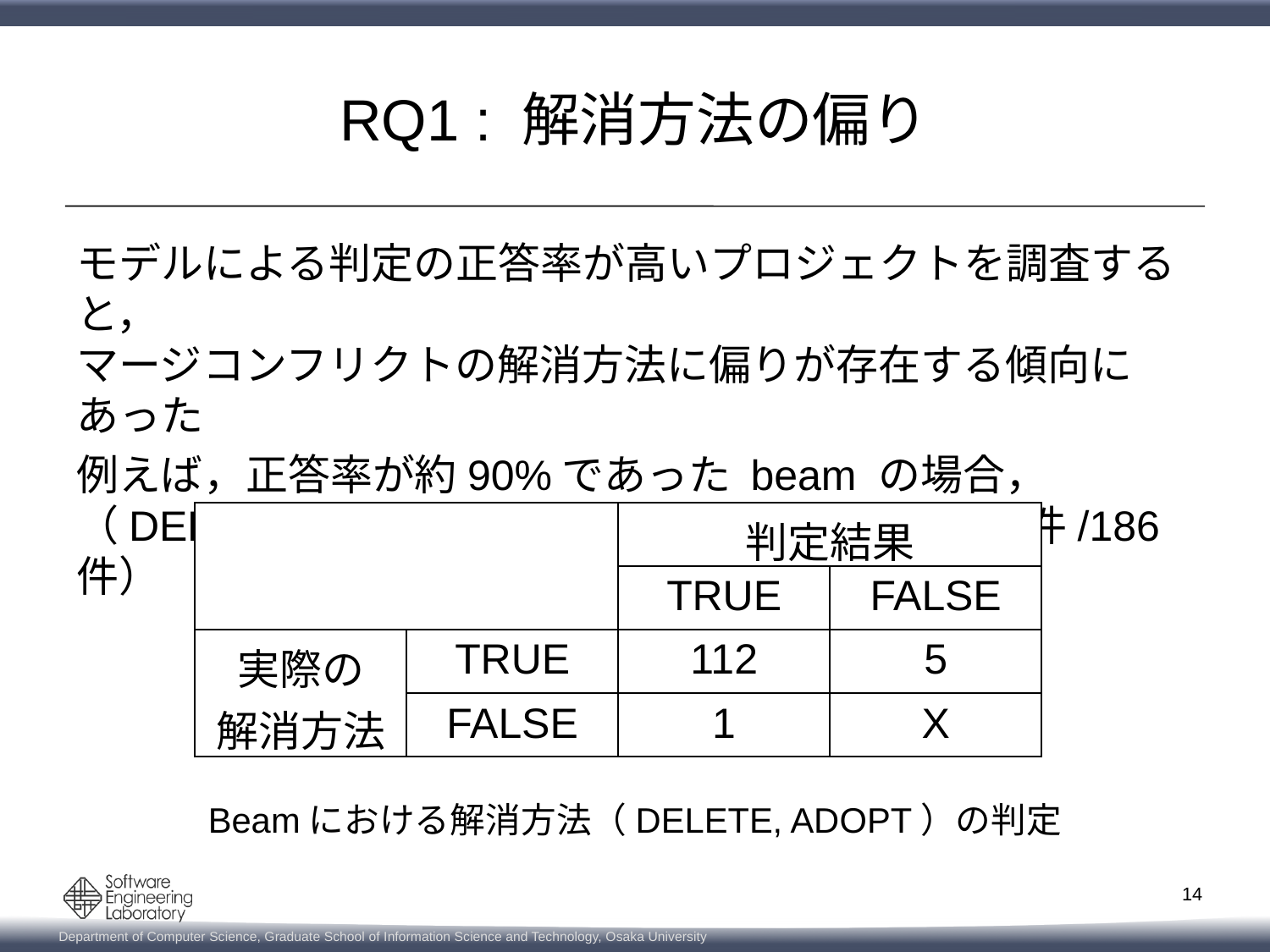

# RQ1 : 解消方法の偏り
モデルによる判定の正答率が高いプロジェクトを調査すると，
マージコンフリクトの解消方法に偏りが存在する傾向にあった
例えば，正答率が約90%であった beam の場合，
（DELETE, ADOPT）の解消方法が約6割（113件/186件）
|  |  | 判定結果 |  |
| --- | --- | --- | --- |
|  |  | TRUE | FALSE |
| 実際の 解消方法 | TRUE | 112 | 5 |
|  | FALSE | 1 | X |
Beamにおける解消方法（DELETE, ADOPT）の判定
14